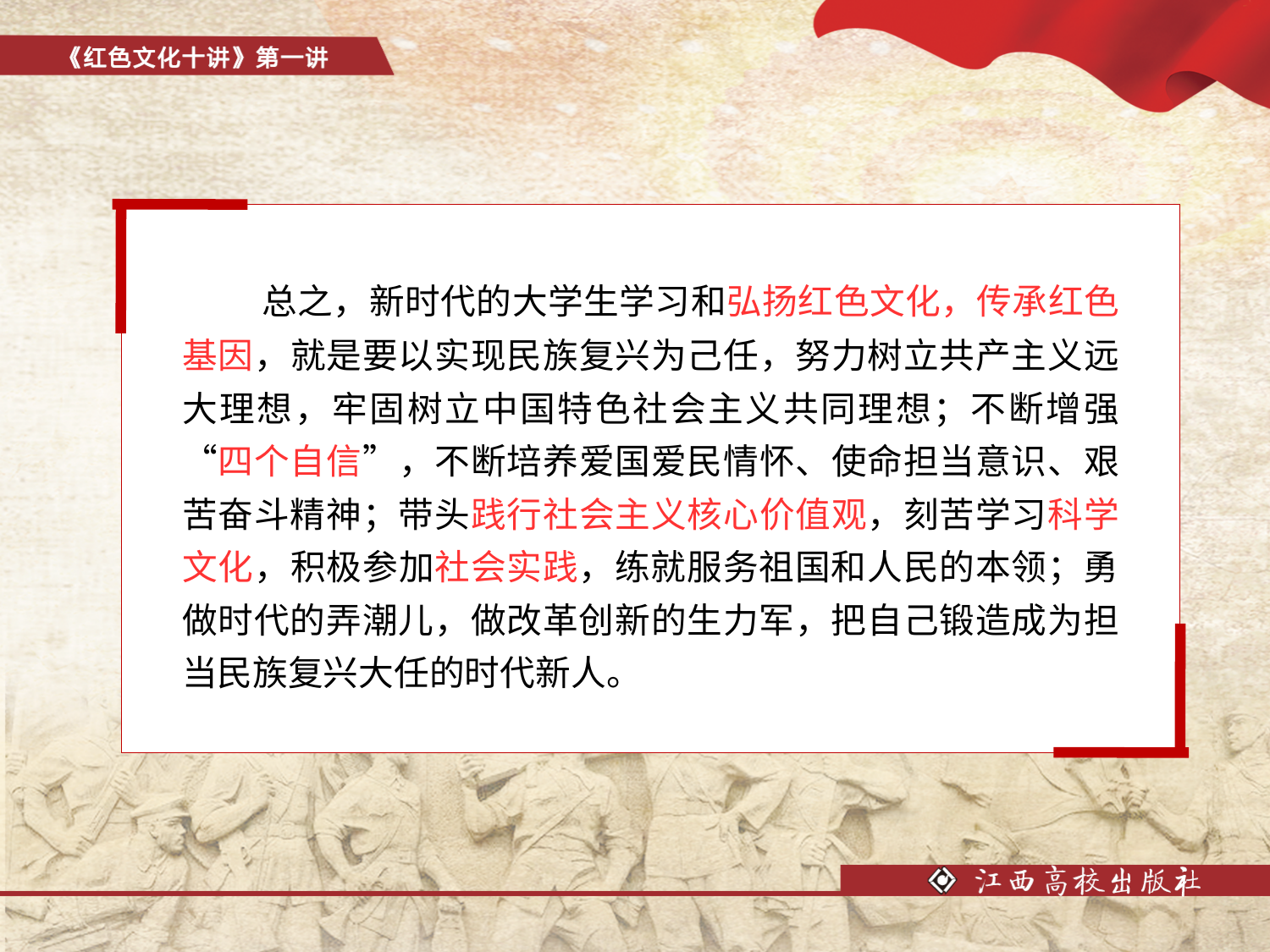

总之，新时代的大学生学习和弘扬红色文化，传承红色基因，就是要以实现民族复兴为己任，努力树立共产主义远大理想，牢固树立中国特色社会主义共同理想；不断增强“四个自信”，不断培养爱国爱民情怀、使命担当意识、艰苦奋斗精神；带头践行社会主义核心价值观，刻苦学习科学文化，积极参加社会实践，练就服务祖国和人民的本领；勇做时代的弄潮儿，做改革创新的生力军，把自己锻造成为担当民族复兴大任的时代新人。